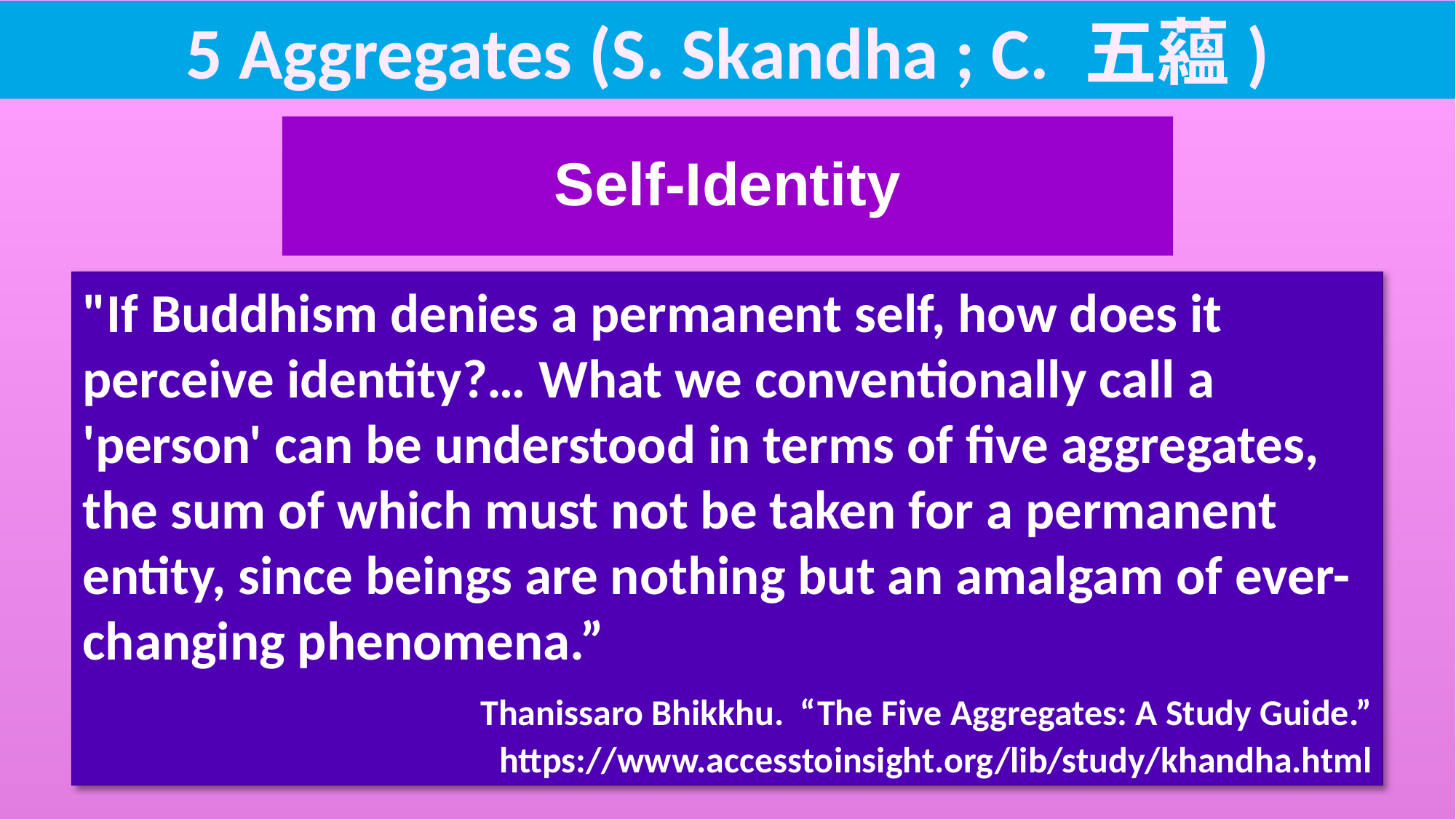

5 Aggregates (S. Skandha ; C. 五蘊)
Self-Identity
"If Buddhism denies a permanent self, how does it perceive identity?… What we conventionally call a 'person' can be understood in terms of five aggregates, the sum of which must not be taken for a permanent entity, since beings are nothing but an amalgam of ever-changing phenomena.”
 Thanissaro Bhikkhu.  “The Five Aggregates: A Study Guide.” https://www.accesstoinsight.org/lib/study/khandha.html